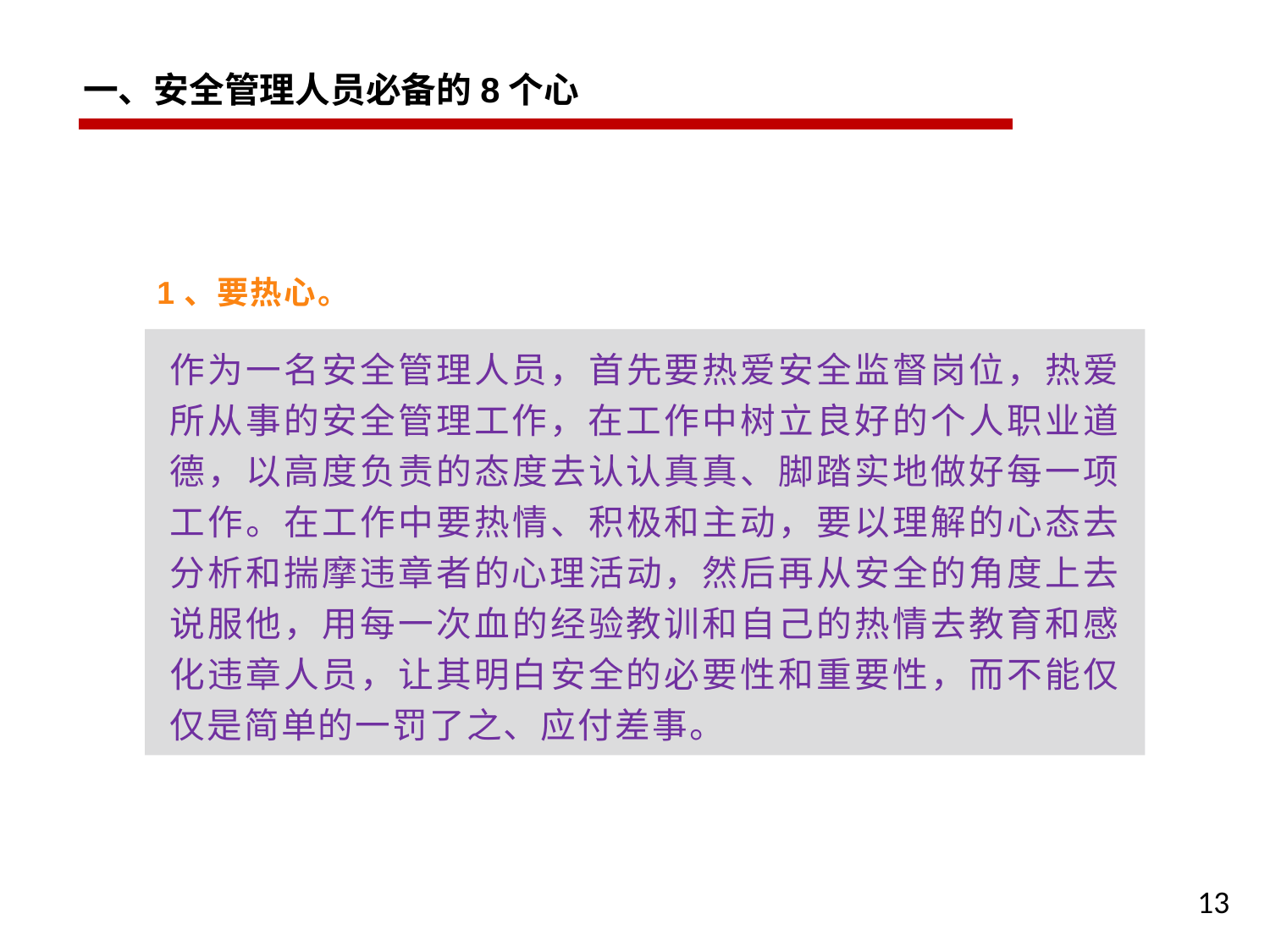

一、安全管理人员必备的8个心
1、要热心。
作为一名安全管理人员，首先要热爱安全监督岗位，热爱所从事的安全管理工作，在工作中树立良好的个人职业道德，以高度负责的态度去认认真真、脚踏实地做好每一项工作。在工作中要热情、积极和主动，要以理解的心态去分析和揣摩违章者的心理活动，然后再从安全的角度上去说服他，用每一次血的经验教训和自己的热情去教育和感化违章人员，让其明白安全的必要性和重要性，而不能仅仅是简单的一罚了之、应付差事。